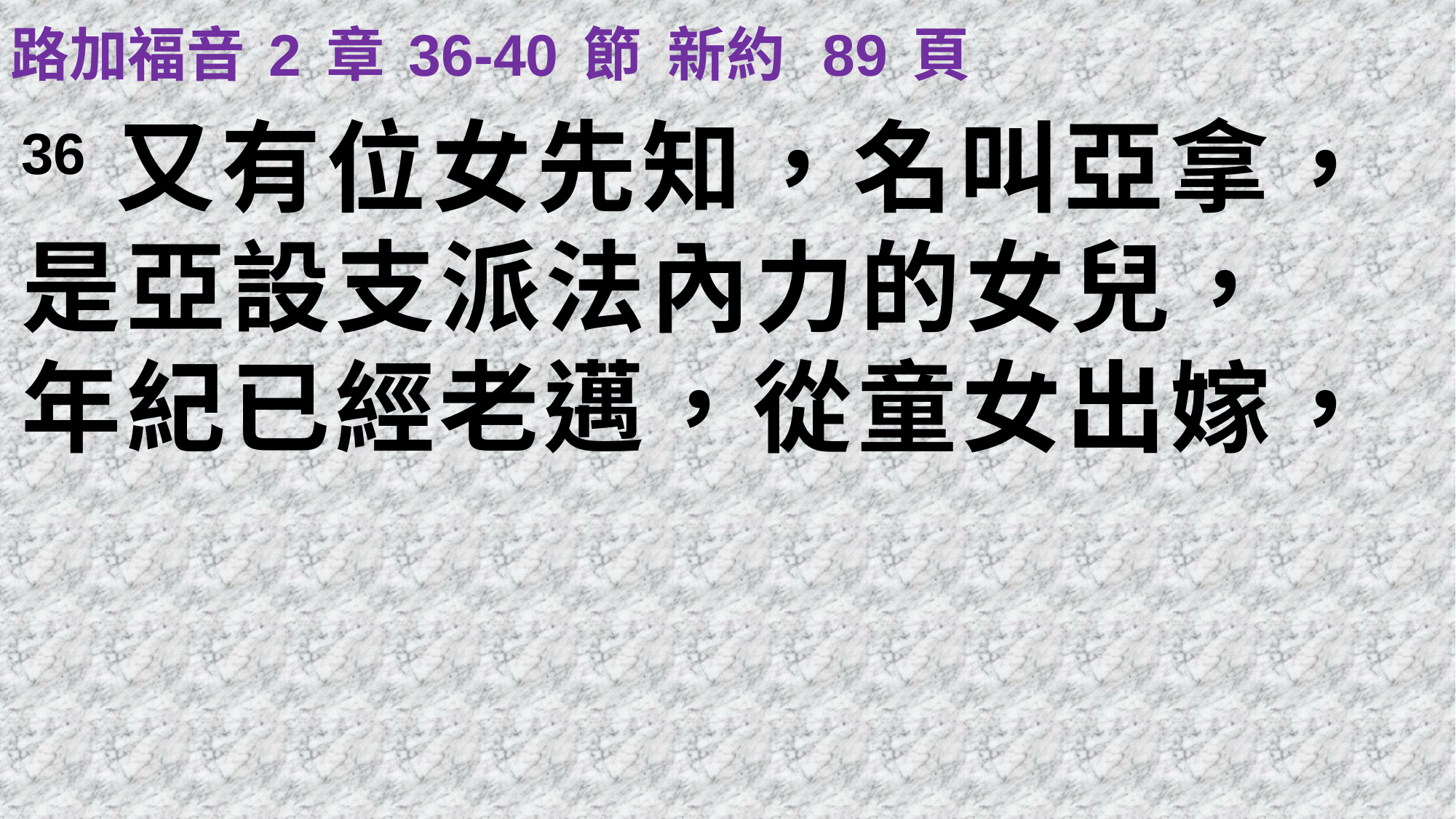

路加福音2章36-40節  新約 89頁
36又有位女先知，名叫亞拿，是亞設支派法內力的女兒，年紀已經老邁，從童女出嫁，